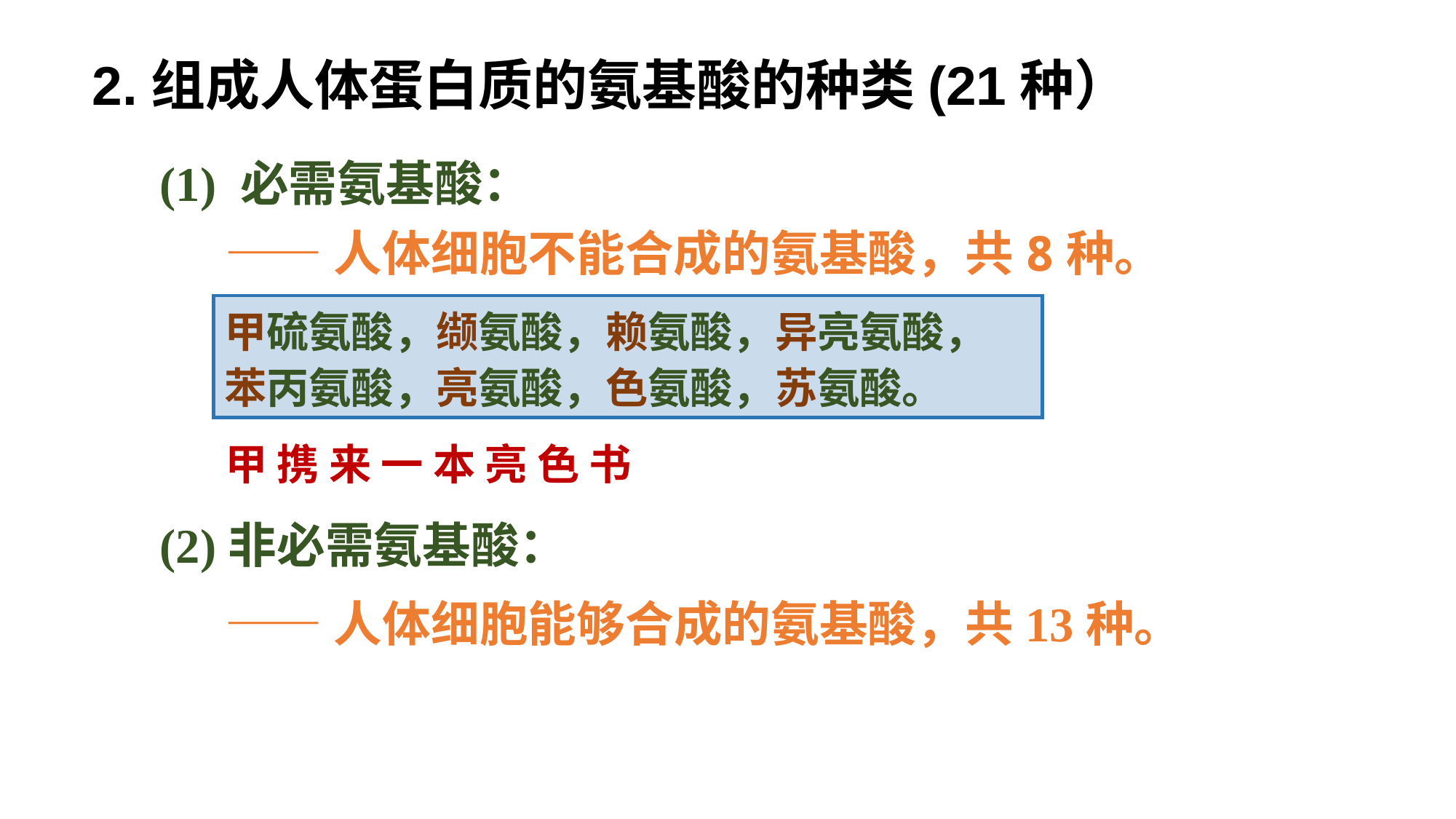

2.组成人体蛋白质的氨基酸的种类(21种）
(1) 必需氨基酸：
——人体细胞不能合成的氨基酸，共8种。
甲硫氨酸，缬氨酸，赖氨酸，异亮氨酸，
苯丙氨酸，亮氨酸，色氨酸，苏氨酸。
甲 携 来 一 本 亮 色 书
(2)非必需氨基酸：
——人体细胞能够合成的氨基酸，共13种。